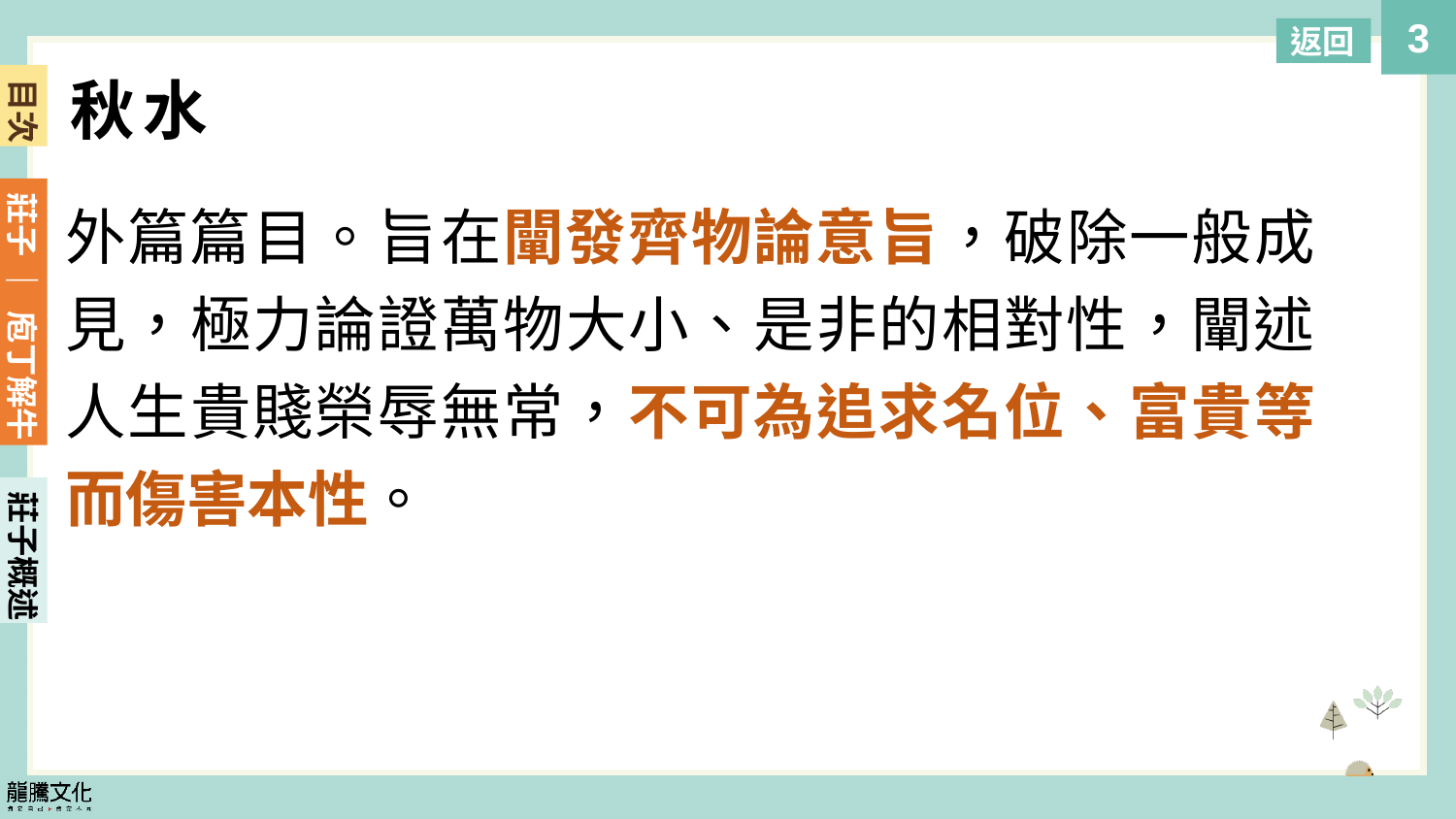

返回
秋水
外篇篇目。旨在闡發齊物論意旨，破除一般成見，極力論證萬物大小、是非的相對性，闡述人生貴賤榮辱無常，不可為追求名位、富貴等而傷害本性。
莊子概述